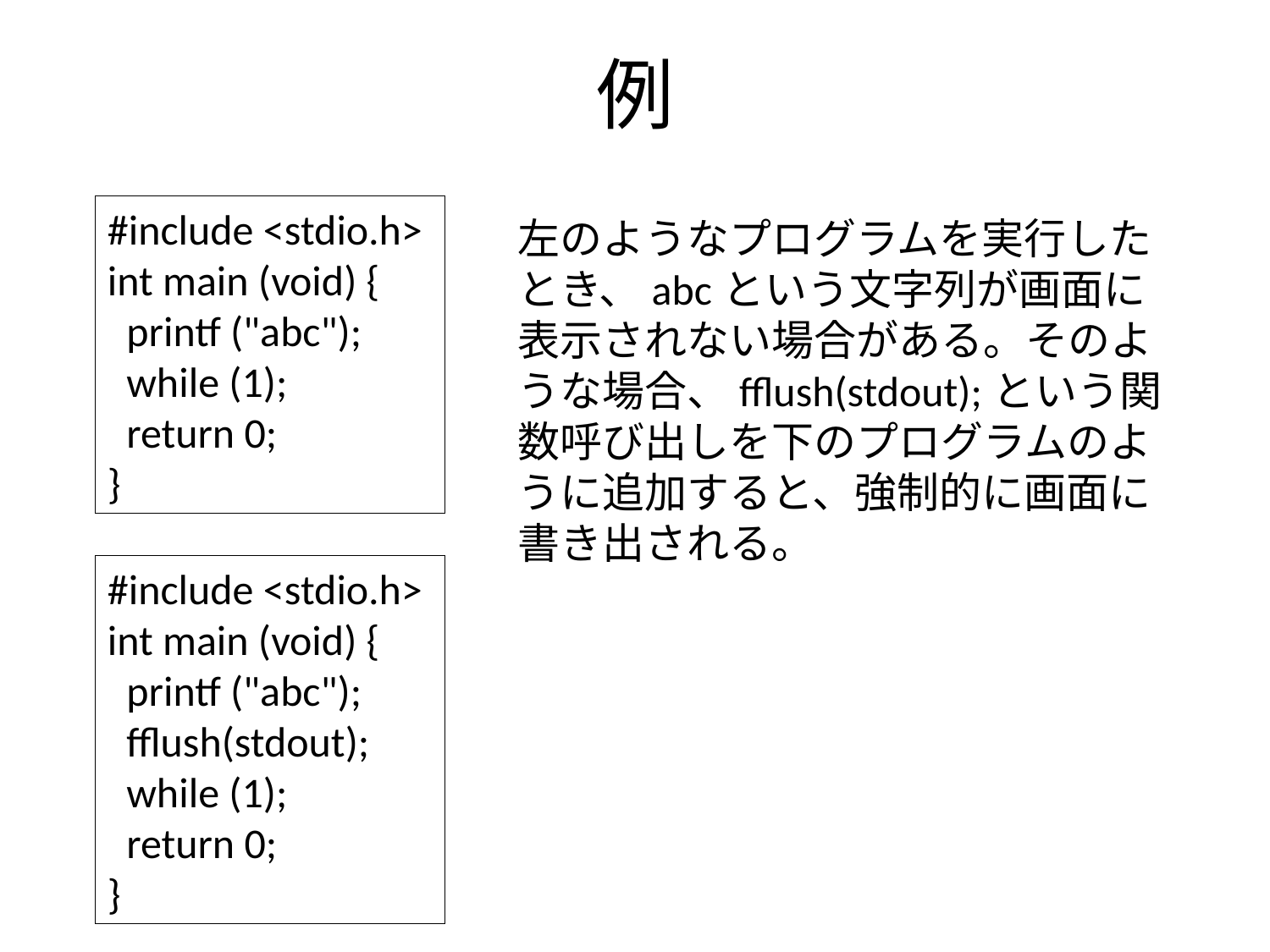

# 例
#include <stdio.h>
int main (void) {
  printf ("abc");
  while (1);
  return 0;
}
左のようなプログラムを実行したとき、abcという文字列が画面に表示されない場合がある。そのような場合、fflush(stdout);という関数呼び出しを下のプログラムのように追加すると、強制的に画面に書き出される。
#include <stdio.h>
int main (void) {
  printf ("abc");
  fflush(stdout);
  while (1);
  return 0;
}